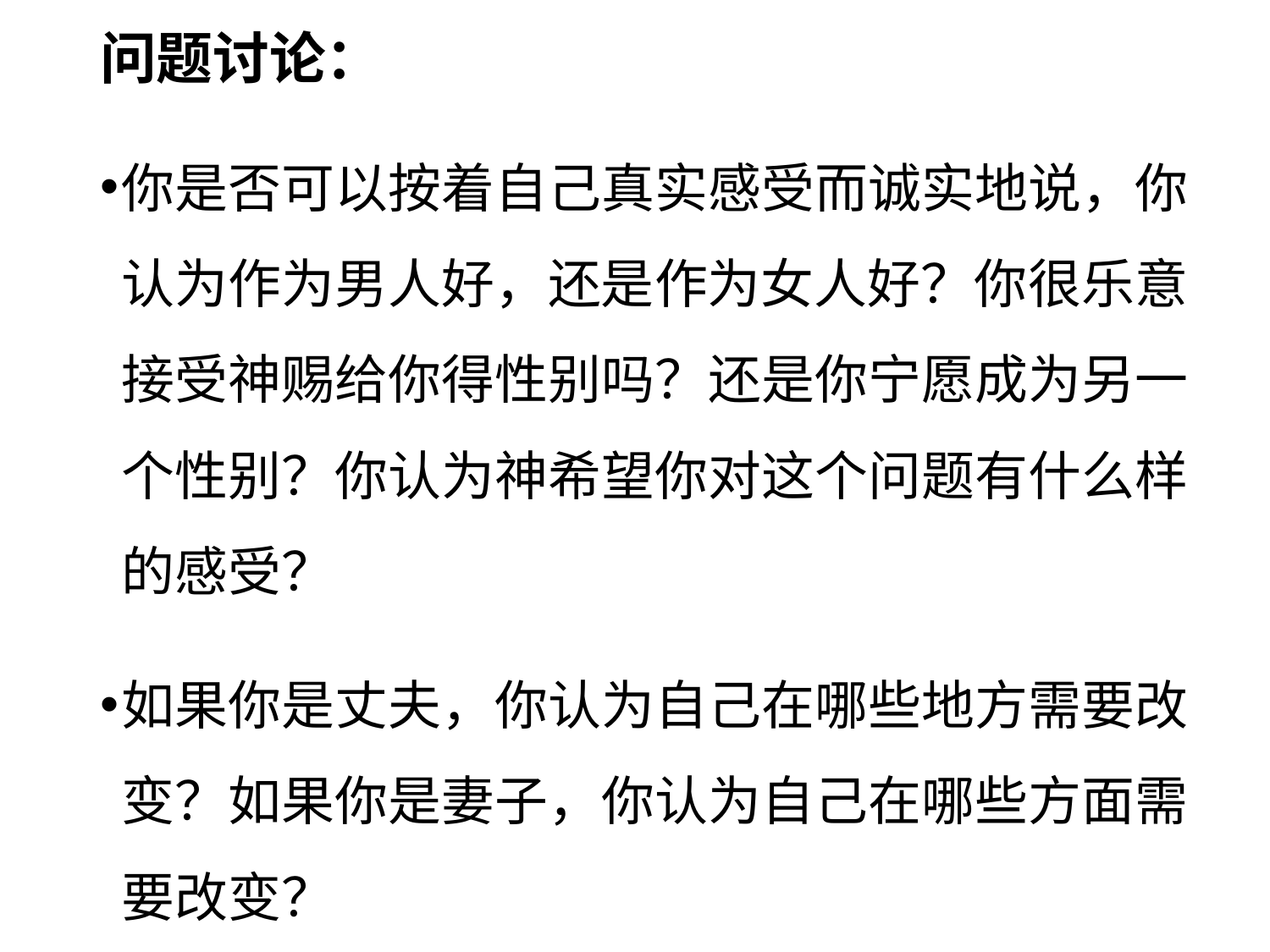

# 问题讨论：
你是否可以按着自己真实感受而诚实地说，你认为作为男人好，还是作为女人好？你很乐意接受神赐给你得性别吗？还是你宁愿成为另一个性别？你认为神希望你对这个问题有什么样的感受？

如果你是丈夫，你认为自己在哪些地方需要改变？如果你是妻子，你认为自己在哪些方面需要改变？